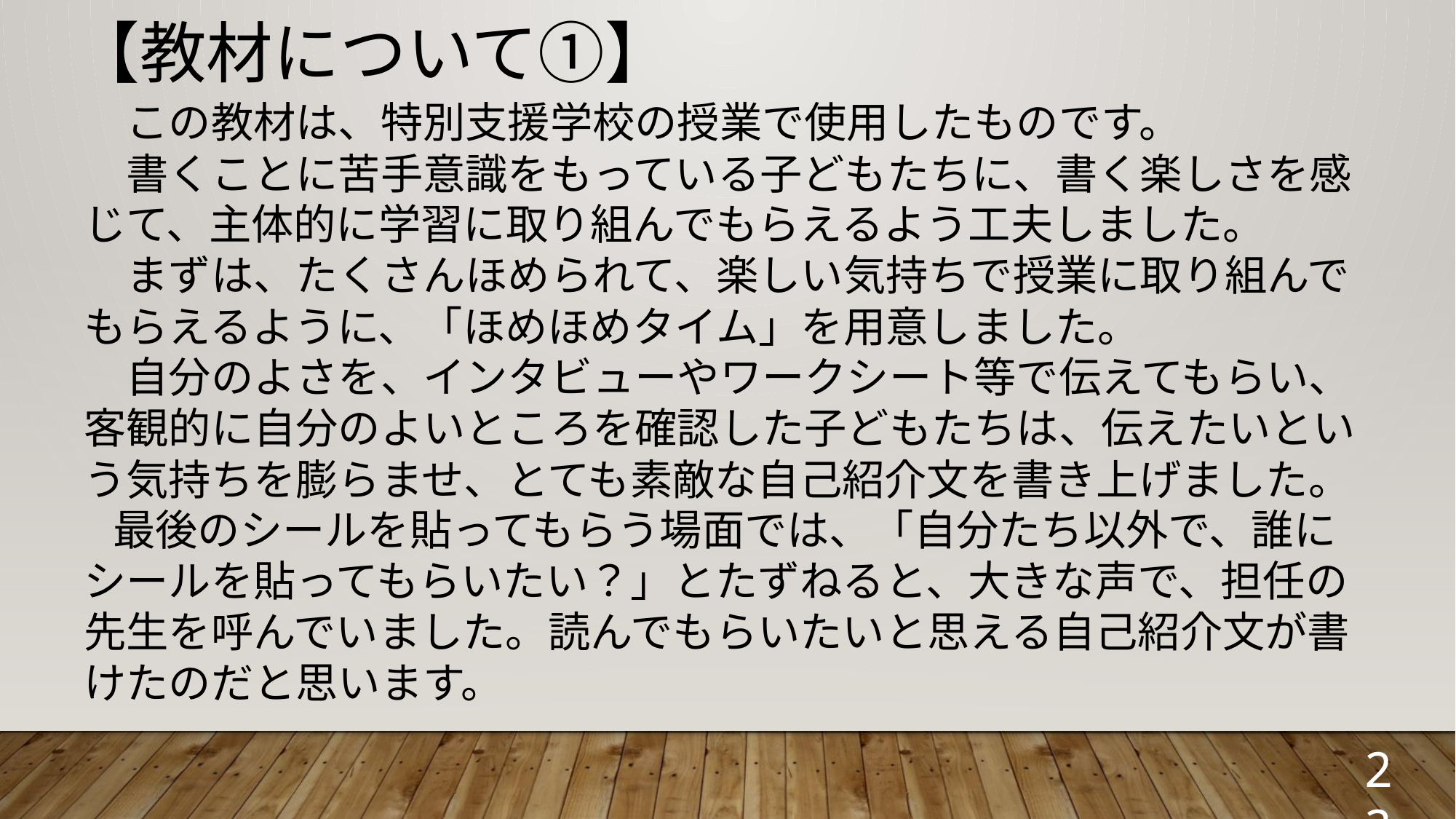

【教材について①】
　この教材は、特別支援学校の授業で使用したものです。
　書くことに苦手意識をもっている子どもたちに、書く楽しさを感じて、主体的に学習に取り組んでもらえるよう工夫しました。
　まずは、たくさんほめられて、楽しい気持ちで授業に取り組んでもらえるように、「ほめほめタイム」を用意しました。
　自分のよさを、インタビューやワークシート等で伝えてもらい、客観的に自分のよいところを確認した子どもたちは、伝えたいという気持ちを膨らませ、とても素敵な自己紹介文を書き上げました。
  最後のシールを貼ってもらう場面では、「自分たち以外で、誰にシールを貼ってもらいたい？」とたずねると、大きな声で、担任の
先生を呼んでいました。読んでもらいたいと思える自己紹介文が書けたのだと思います。

23